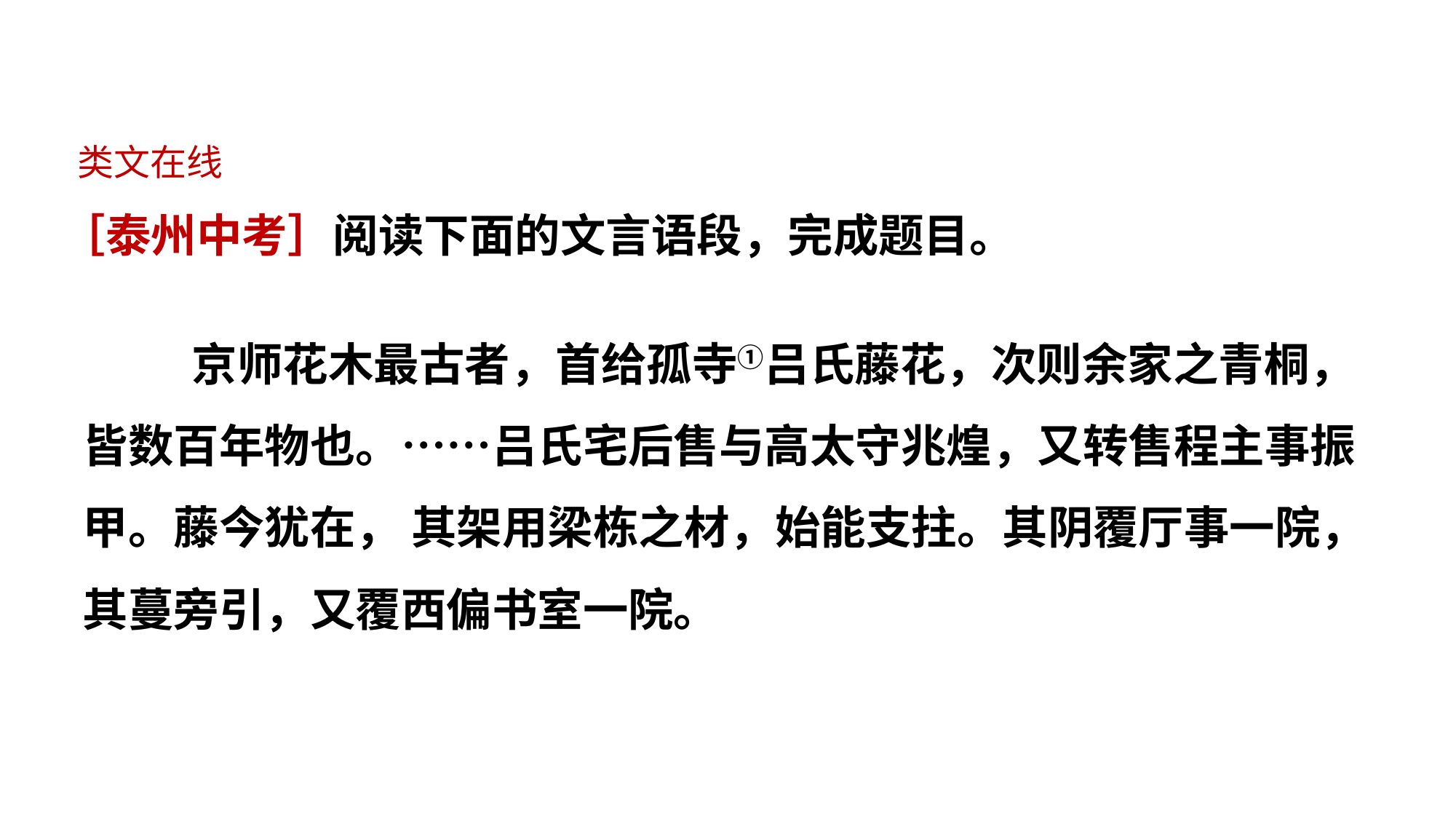

类文在线
［泰州中考］阅读下面的文言语段，完成题目。
	京师花木最古者，首给孤寺①吕氏藤花，次则余家之青桐，皆数百年物也。……吕氏宅后售与高太守兆煌，又转售程主事振甲。藤今犹在， 其架用梁栋之材，始能支拄。其阴覆厅事一院， 其蔓旁引，又覆西偏书室一院。